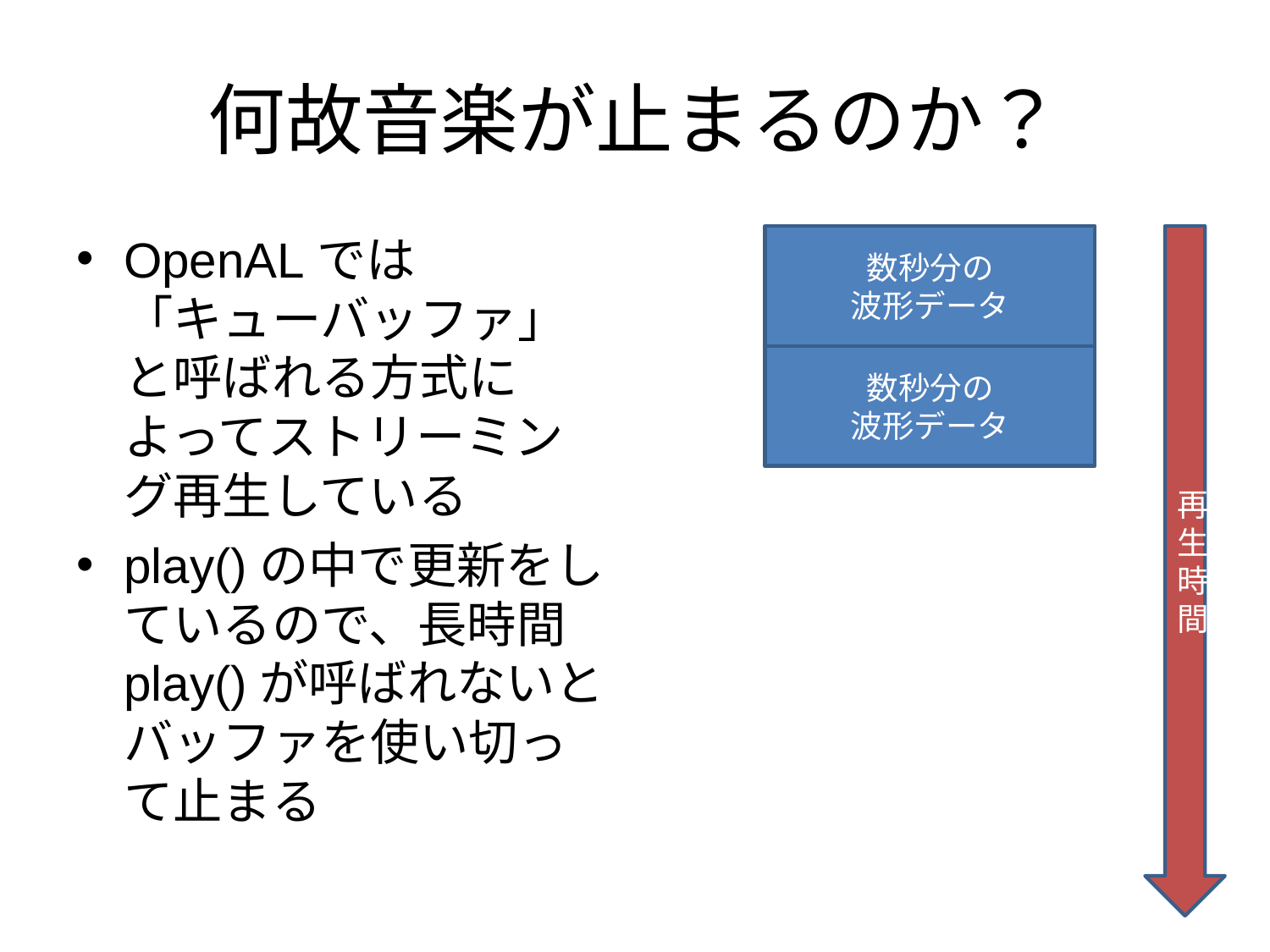

# 何故音楽が止まるのか？
OpenALでは「キューバッファ」と呼ばれる方式によってストリーミング再生している
play()の中で更新をしているので、長時間play()が呼ばれないとバッファを使い切って止まる
数秒分の
波形データ
再生時間
数秒分の
波形データ